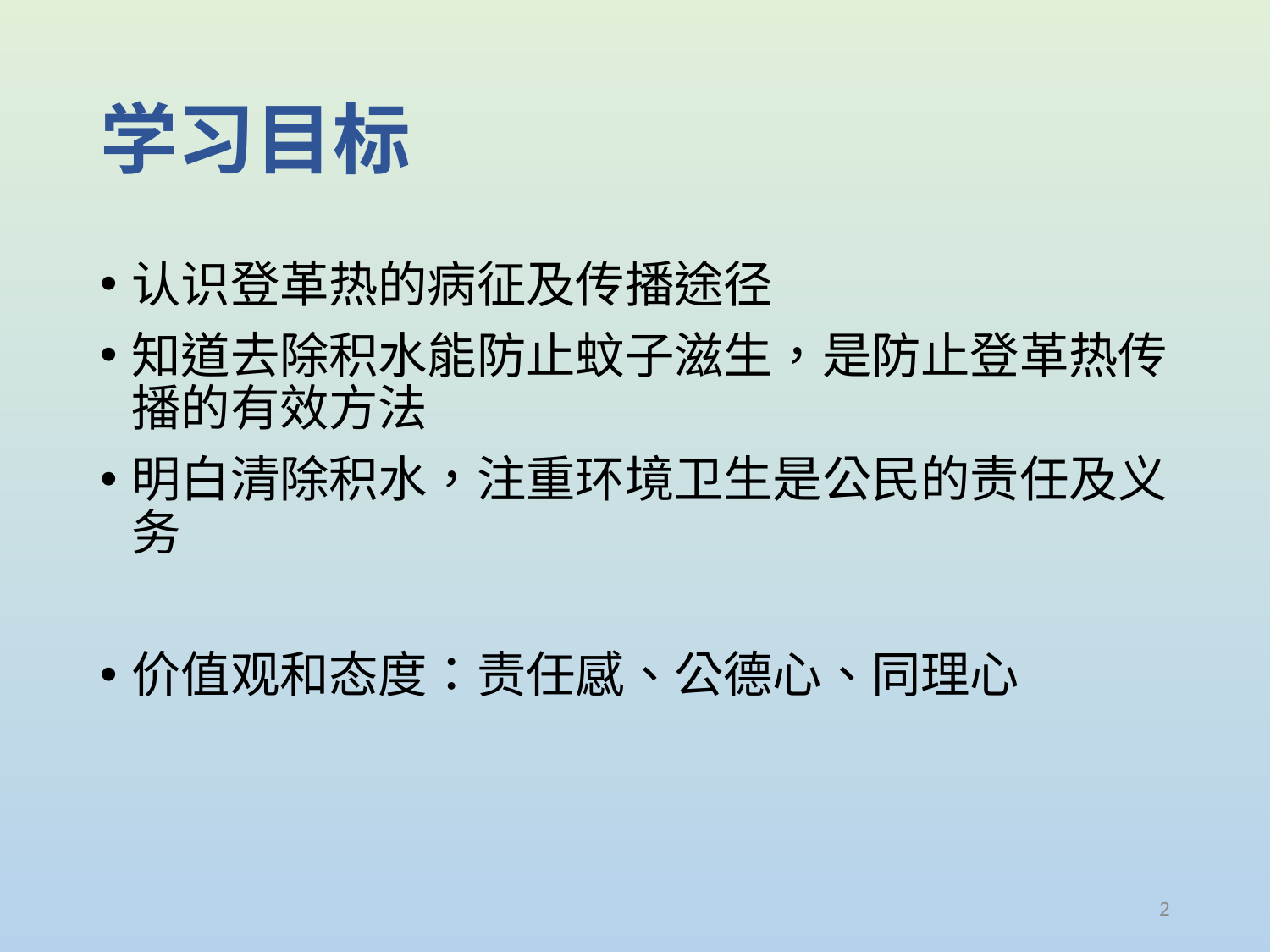

# 学习目标
认识登革热的病征及传播途径
知道去除积水能防止蚊子滋生，是防止登革热传播的有效方法
明白清除积水，注重环境卫生是公民的责任及义务

价值观和态度：责任感、公德心、同理心
2